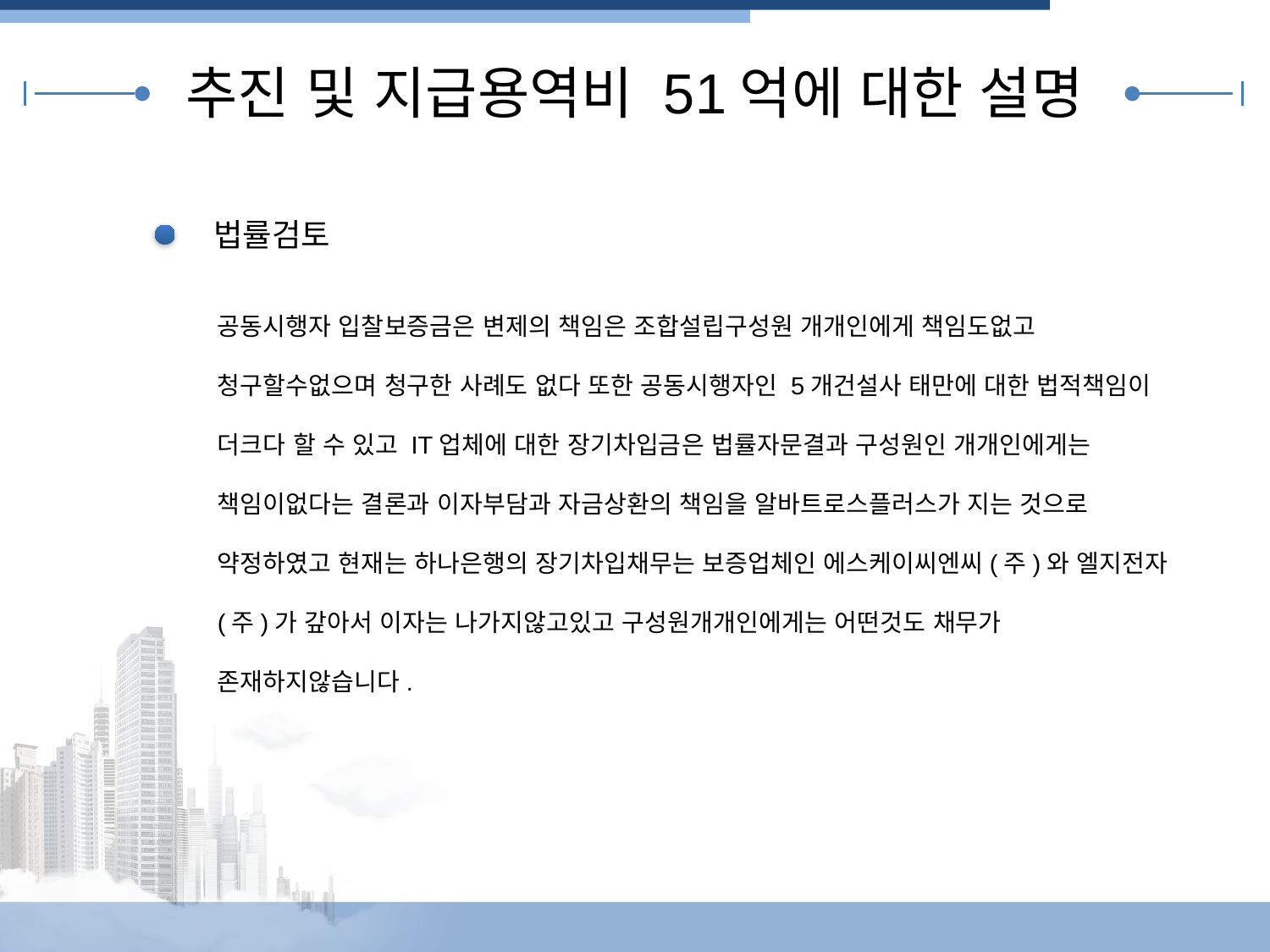

추진 및 지급용역비 51억에 대한 설명
법률검토

공동시행자 입찰보증금은 변제의 책임은 조합설립구성원 개개인에게 책임도없고 청구할수없으며 청구한 사례도 없다 또한 공동시행자인 5개건설사 태만에 대한 법적책임이 더크다 할 수 있고 IT업체에 대한 장기차입금은 법률자문결과 구성원인 개개인에게는 책임이없다는 결론과 이자부담과 자금상환의 책임을 알바트로스플러스가 지는 것으로 약정하였고 현재는 하나은행의 장기차입채무는 보증업체인 에스케이씨엔씨(주)와 엘지전자(주)가 갚아서 이자는 나가지않고있고 구성원개개인에게는 어떤것도 채무가 존재하지않습니다.